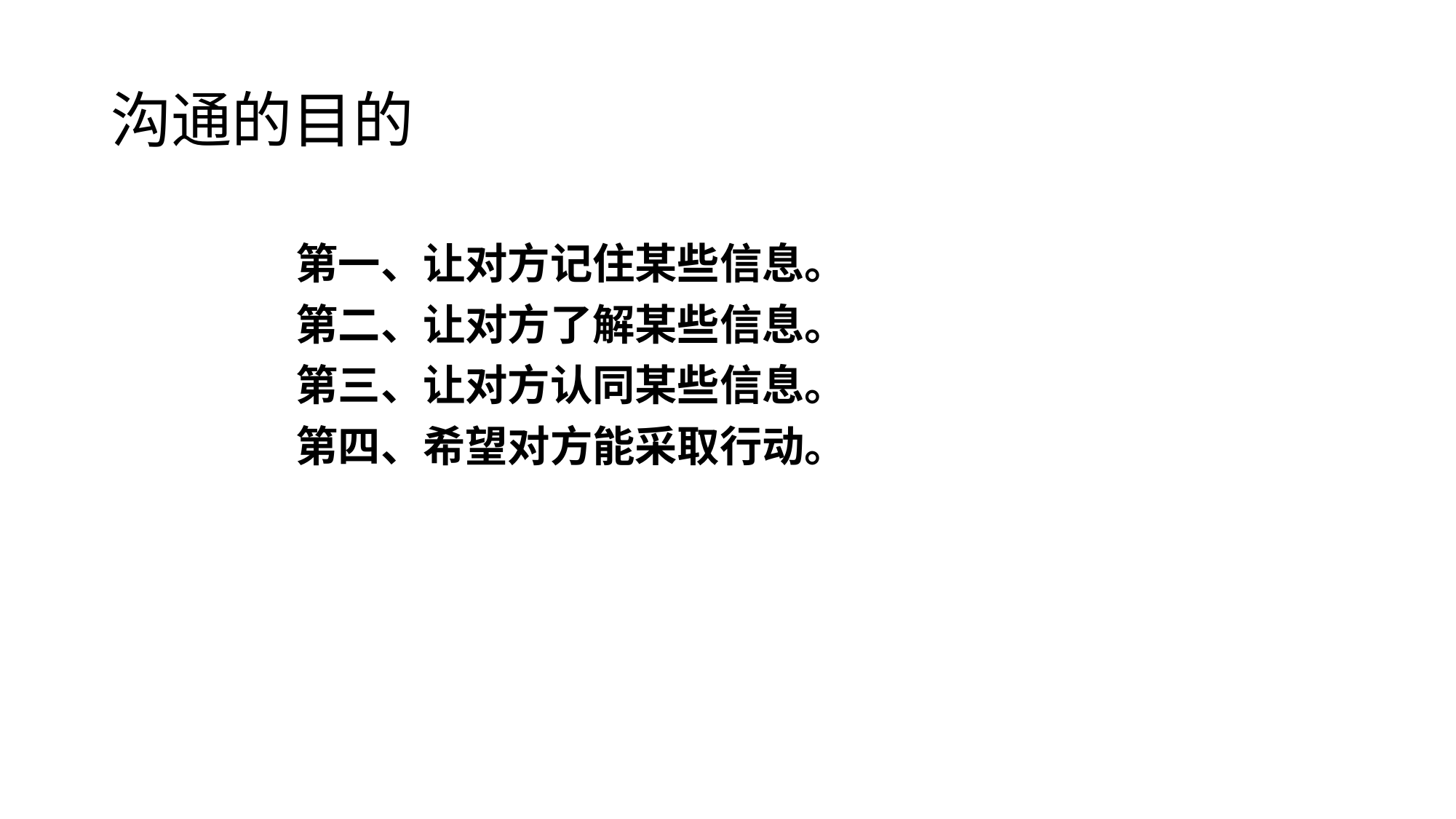

# 沟通的目的
第一、让对方记住某些信息。
第二、让对方了解某些信息。
第三、让对方认同某些信息。
第四、希望对方能采取行动。